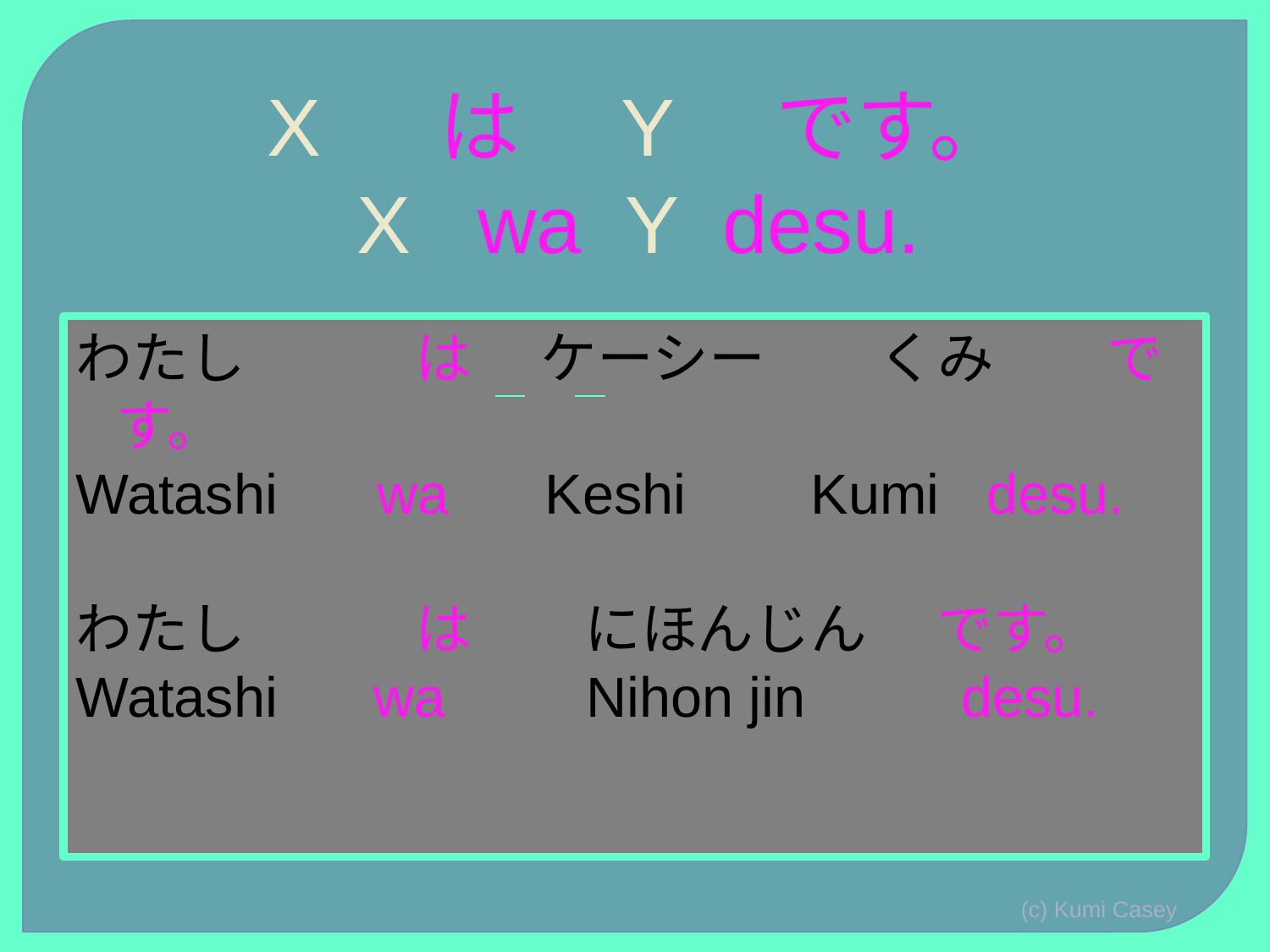

# X　 は　Y　です。 X   wa  Y  desu.
わたし　　　は　 ケーシー　　くみ　　です。
Watashi 　wa　 Keshi 　  Kumi   desu.

わたし　　　は　　にほんじん　 です。
Watashi　 wa　　Nihon jin 　　desu.

(c) Kumi Casey